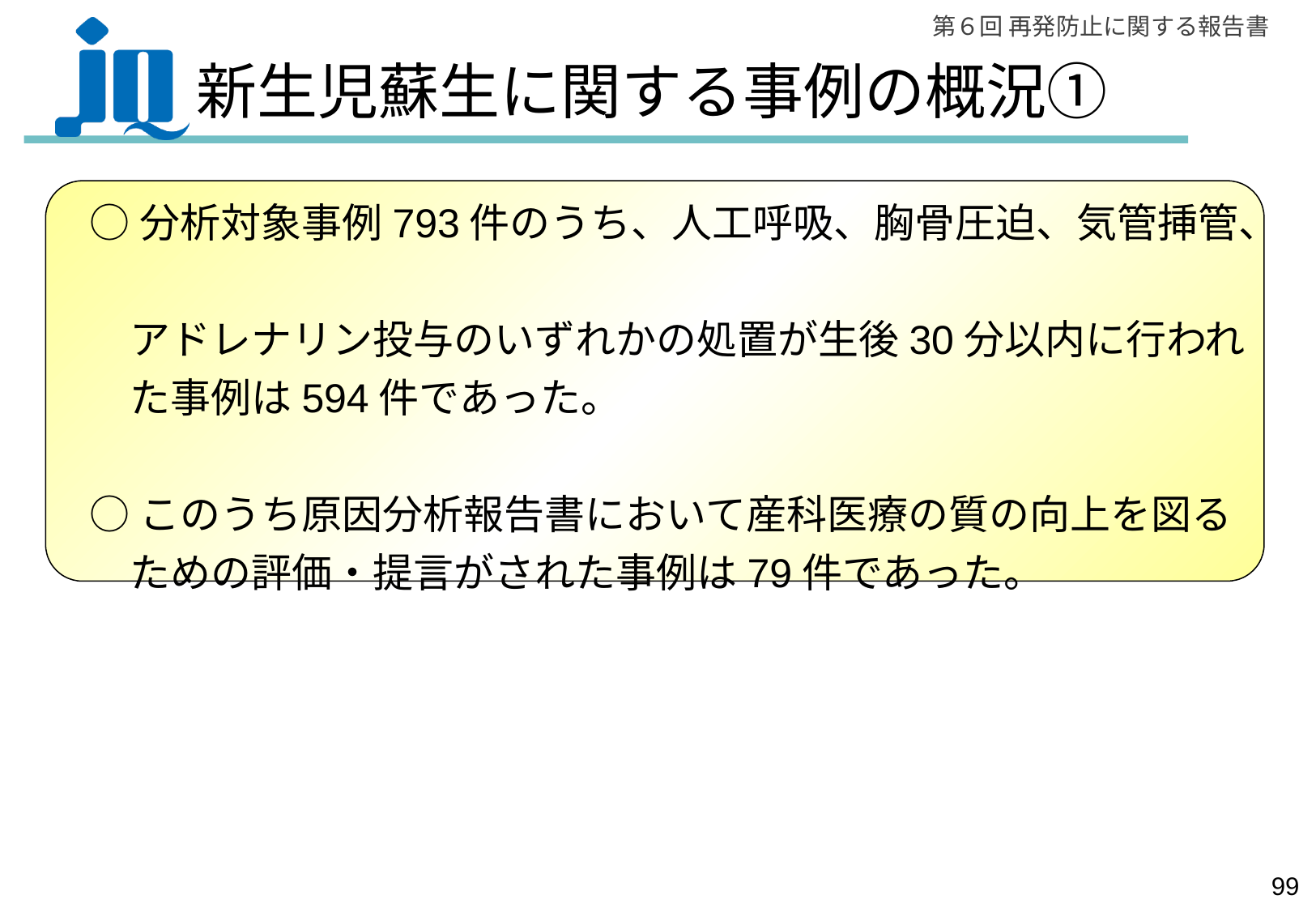

新生児蘇生に関する事例の概況①

○分析対象事例793件のうち、人工呼吸、胸骨圧迫、気管挿管、
　アドレナリン投与のいずれかの処置が生後30分以内に行われ
　た事例は594件であった。

○このうち原因分析報告書において産科医療の質の向上を図る
　ための評価・提言がされた事例は79件であった。

99